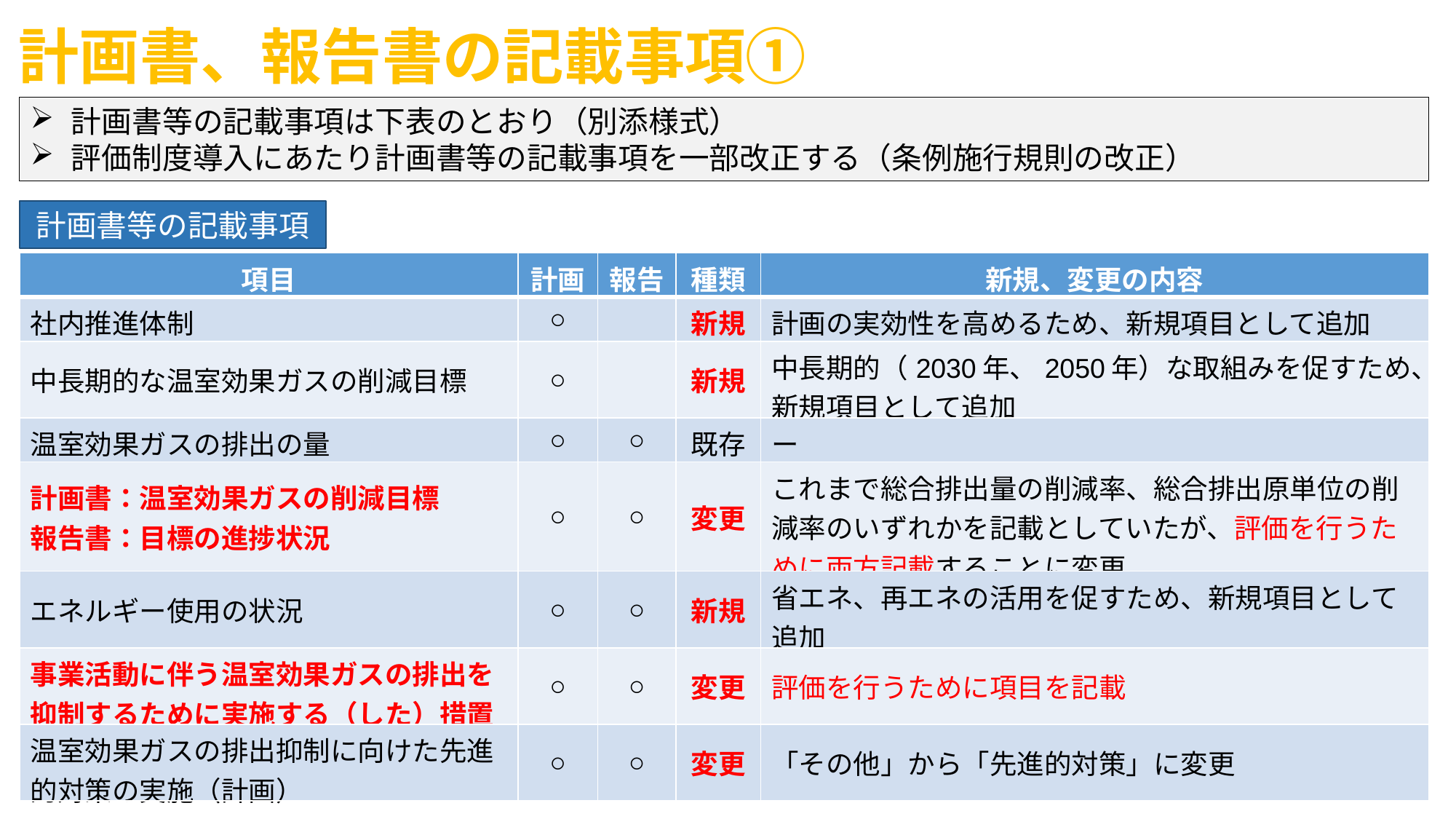

計画書、報告書の記載事項①
計画書等の記載事項は下表のとおり（別添様式）
評価制度導入にあたり計画書等の記載事項を一部改正する（条例施行規則の改正）
計画書等の記載事項
| 項目 | 計画 | 報告 | 種類 | 新規、変更の内容 |
| --- | --- | --- | --- | --- |
| 社内推進体制 | ○ |  | 新規 | 計画の実効性を高めるため、新規項目として追加 |
| 中長期的な温室効果ガスの削減目標 | ○ |  | 新規 | 中長期的（2030年、2050年）な取組みを促すため、新規項目として追加 |
| 温室効果ガスの排出の量 | ○ | ○ | 既存 | ー |
| 計画書：温室効果ガスの削減目標 報告書：目標の進捗状況 | ○ | ○ | 変更 | これまで総合排出量の削減率、総合排出原単位の削減率のいずれかを記載としていたが、評価を行うために両方記載することに変更 |
| エネルギー使用の状況 | ○ | ○ | 新規 | 省エネ、再エネの活用を促すため、新規項目として追加 |
| 事業活動に伴う温室効果ガスの排出を抑制するために実施する（した）措置 | ○ | ○ | 変更 | 評価を行うために項目を記載 |
| 温室効果ガスの排出抑制に向けた先進的対策の実施（計画） | ○ | ○ | 変更 | 「その他」から「先進的対策」に変更 |
8